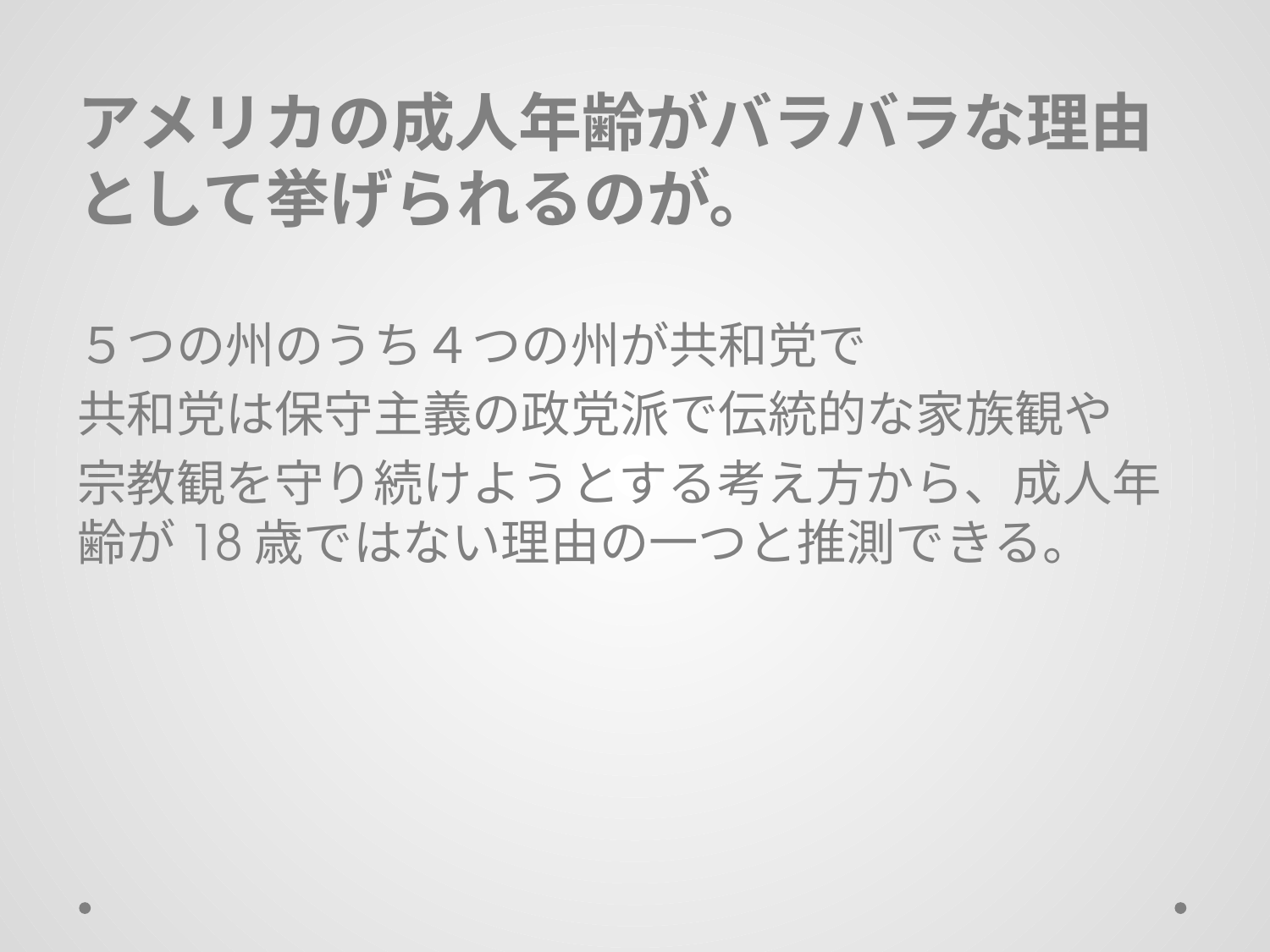

アメリカの成人年齢がバラバラな理由として挙げられるのが。

５つの州のうち４つの州が共和党で
共和党は保守主義の政党派で伝統的な家族観や
宗教観を守り続けようとする考え方から、成人年齢が18歳ではない理由の一つと推測できる。